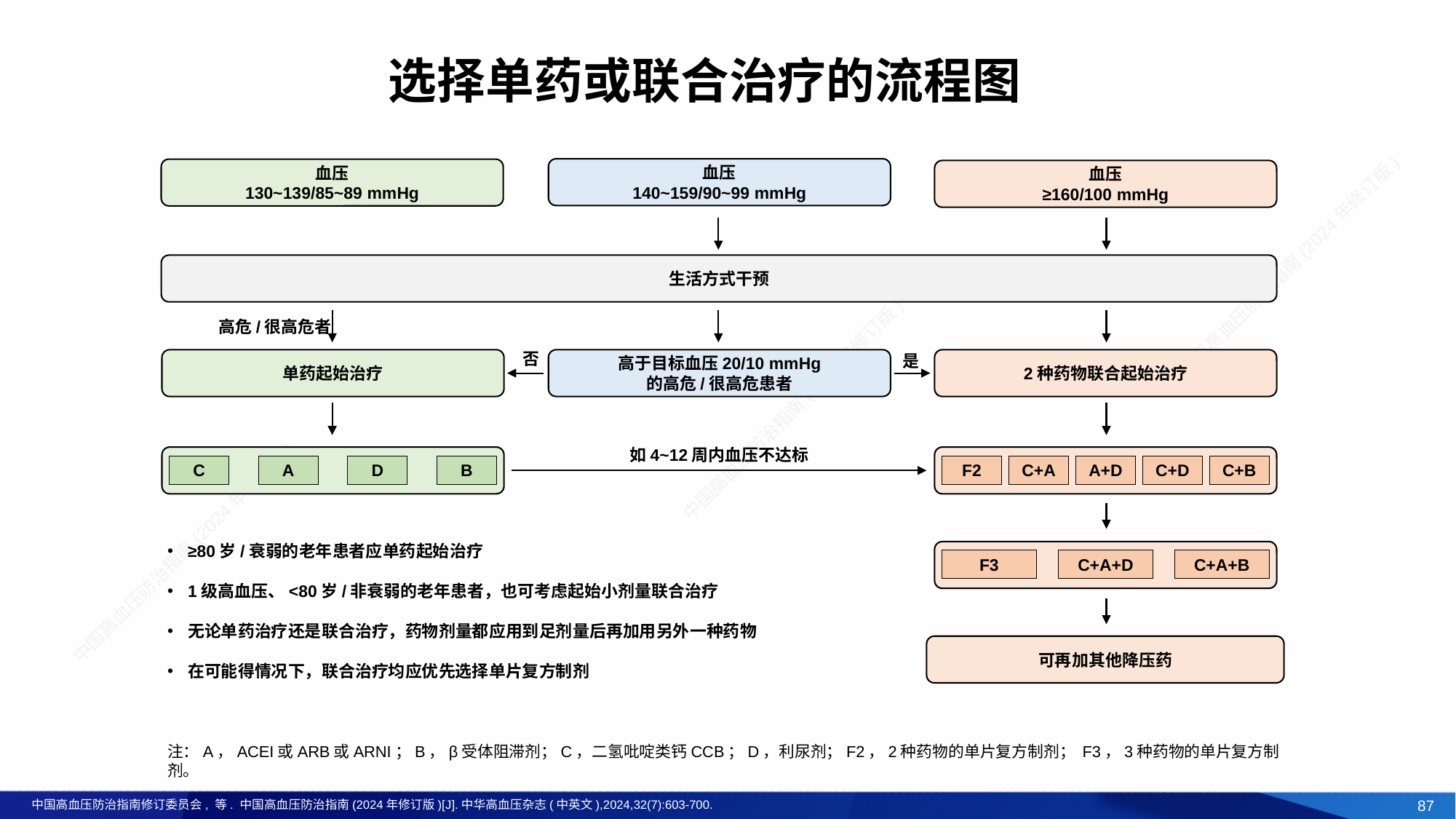

选择单药或联合治疗的流程图
血压
140~159/90~99 mmHg
血压
≥160/100 mmHg
生活方式干预
高危/很高危者
否
是
高于目标血压20/10 mmHg
的高危/很高危患者
单药起始治疗
2种药物联合起始治疗
如4~12周内血压不达标

C
D
B
F2
A+D
C+D
C+B
A
C+A

F3
C+A+D
C+A+B
可再加其他降压药
血压
130~139/85~89 mmHg
≥80岁/衰弱的老年患者应单药起始治疗
1级高血压、<80岁/非衰弱的老年患者，也可考虑起始小剂量联合治疗
无论单药治疗还是联合治疗，药物剂量都应用到足剂量后再加用另外一种药物
在可能得情况下，联合治疗均应优先选择单片复方制剂
注：A，ACEI或ARB或ARNI；B，β受体阻滞剂；C，二氢吡啶类钙CCB；D，利尿剂；F2，2种药物的单片复方制剂； F3，3种药物的单片复方制剂。